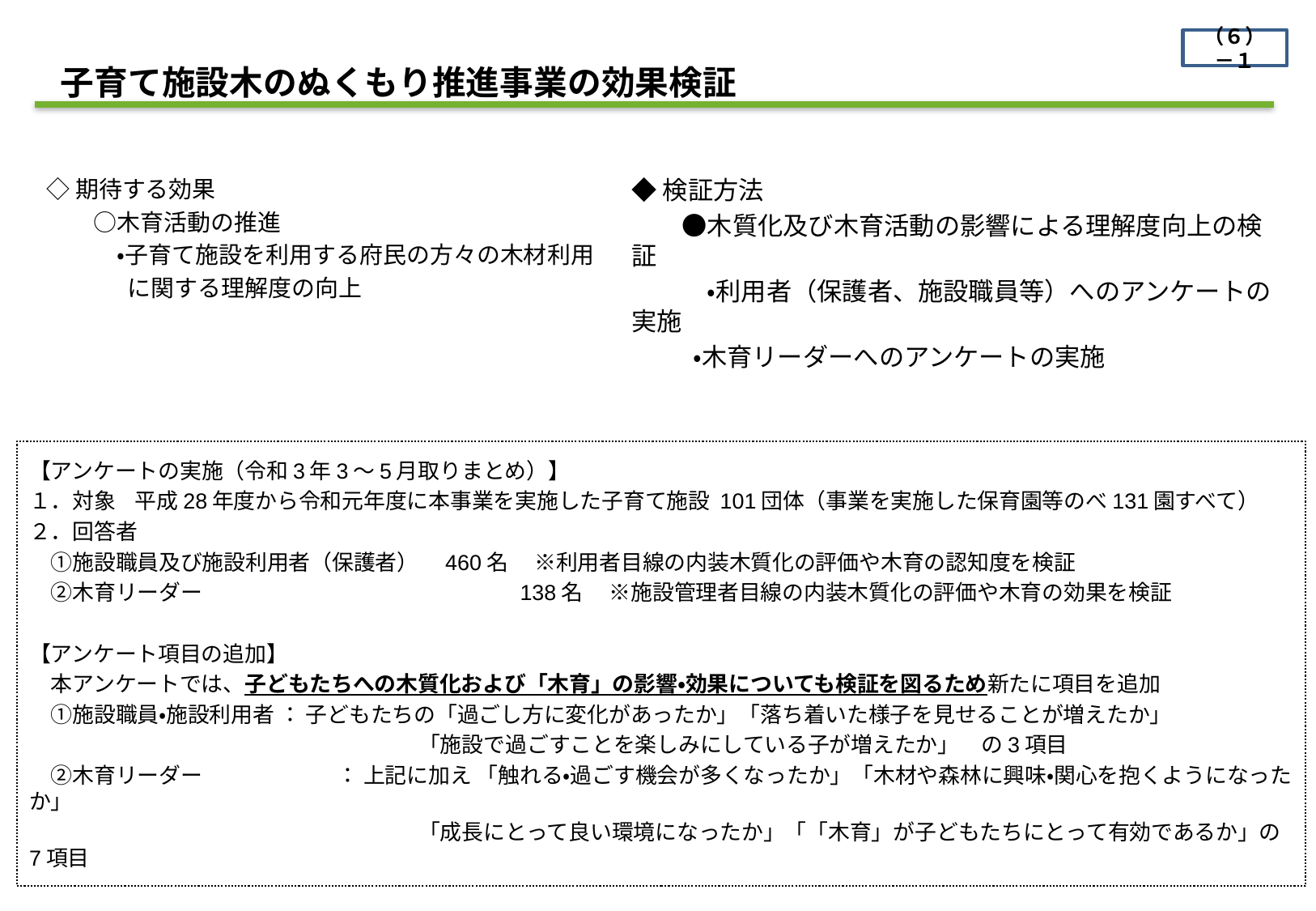

（６）－１
　子育て施設木のぬくもり推進事業の効果検証
◇期待する効果
　　○木育活動の推進
　　　・子育て施設を利用する府民の方々の木材利用
　　　  に関する理解度の向上
◆検証方法
　　●木質化及び木育活動の影響による理解度向上の検証
　　　・利用者（保護者、施設職員等）へのアンケートの実施
　　  ・木育リーダーへのアンケートの実施
【アンケートの実施（令和3年3～5月取りまとめ）】
１．対象    平成28年度から令和元年度に本事業を実施した子育て施設 101団体（事業を実施した保育園等のべ131園すべて）
２．回答者
　①施設職員及び施設利用者（保護者）　460名　 ※利用者目線の内装木質化の評価や木育の認知度を検証
　②木育リーダー　　　　　　　　　　　　　　  138名　 ※施設管理者目線の内装木質化の評価や木育の効果を検証

【アンケート項目の追加】
　本アンケートでは、子どもたちへの木質化および「木育」の影響・効果についても検証を図るため新たに項目を追加
　①施設職員・施設利用者 ： 子どもたちの「過ごし方に変化があったか」「落ち着いた様子を見せることが増えたか」
　　　　　　　　　　　　　　　　　　「施設で過ごすことを楽しみにしている子が増えたか」　の3項目
　②木育リーダー 　　　　　　： 上記に加え 「触れる・過ごす機会が多くなったか」「木材や森林に興味・関心を抱くようになったか」
　　　　　　　　　　　　　　　　　　「成長にとって良い環境になったか」「「木育」が子どもたちにとって有効であるか」の7項目